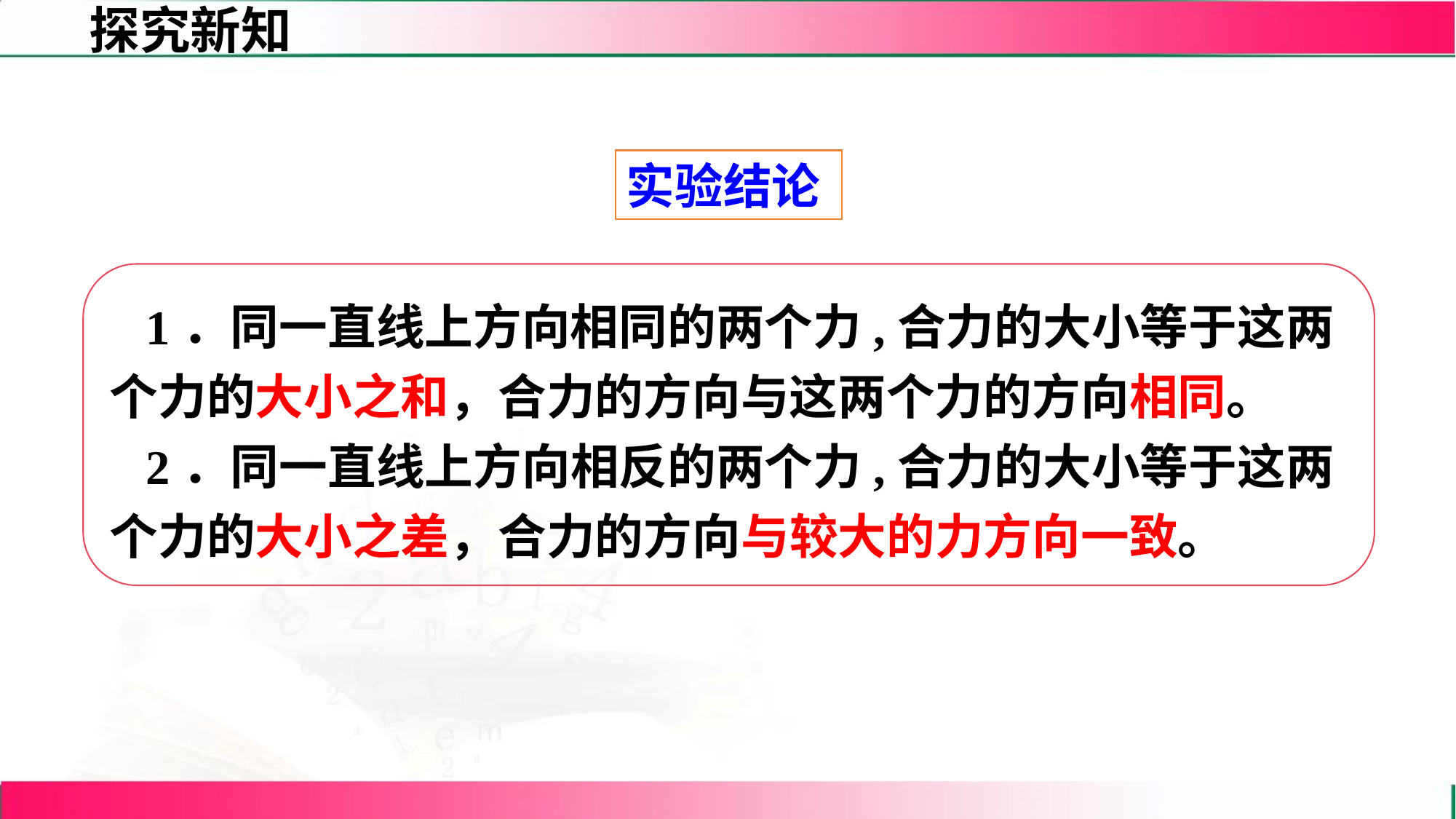

实验结论
   1．同一直线上方向相同的两个力,合力的大小等于这两个力的大小之和，合力的方向与这两个力的方向相同。
   2．同一直线上方向相反的两个力,合力的大小等于这两个力的大小之差，合力的方向与较大的力方向一致。